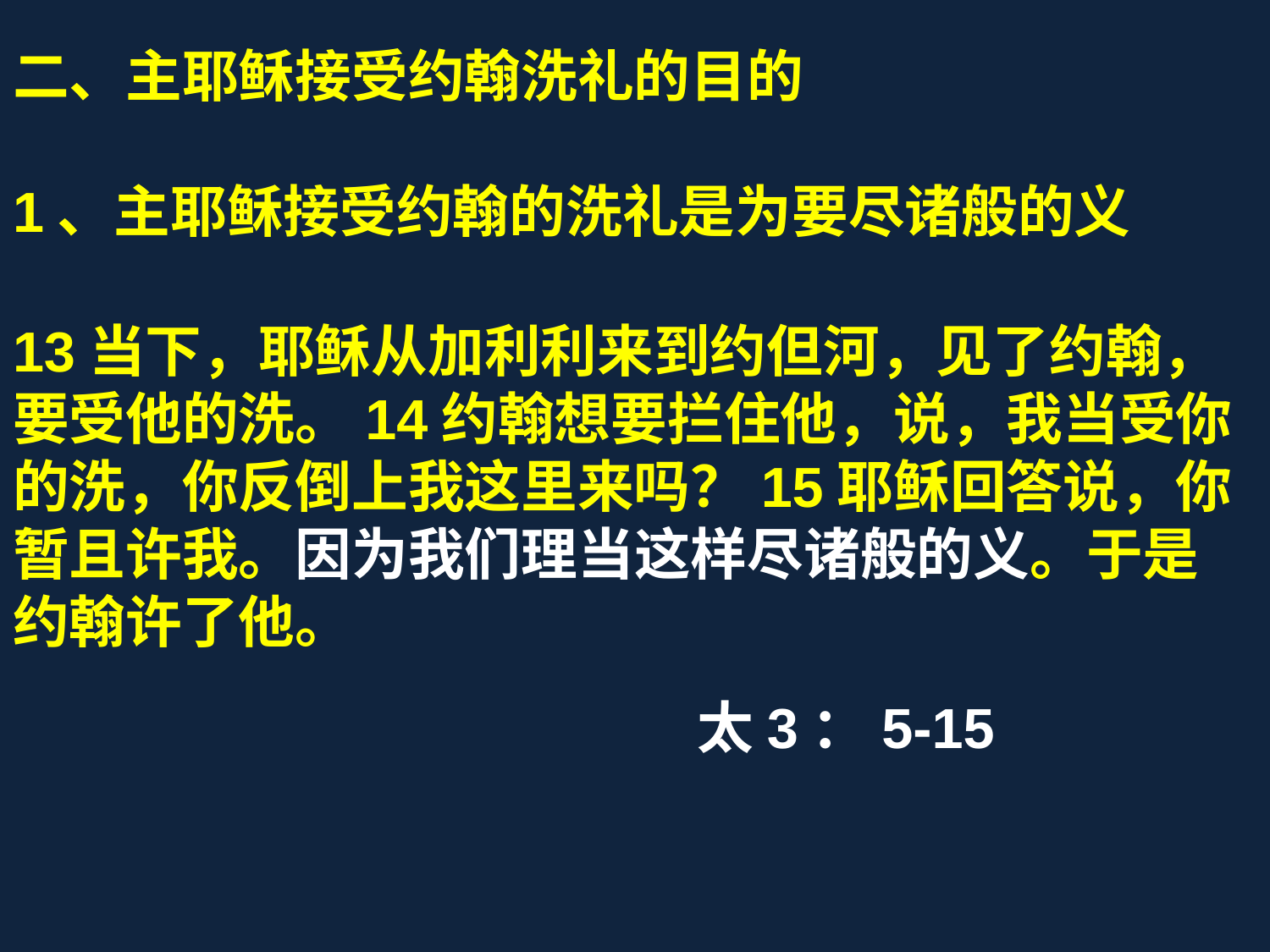

二、主耶稣接受约翰洗礼的目的
1、主耶稣接受约翰的洗礼是为要尽诸般的义
13当下，耶稣从加利利来到约但河，见了约翰，要受他的洗。14约翰想要拦住他，说，我当受你的洗，你反倒上我这里来吗？15耶稣回答说，你暂且许我。因为我们理当这样尽诸般的义。于是约翰许了他。
                                                     太3：5-15